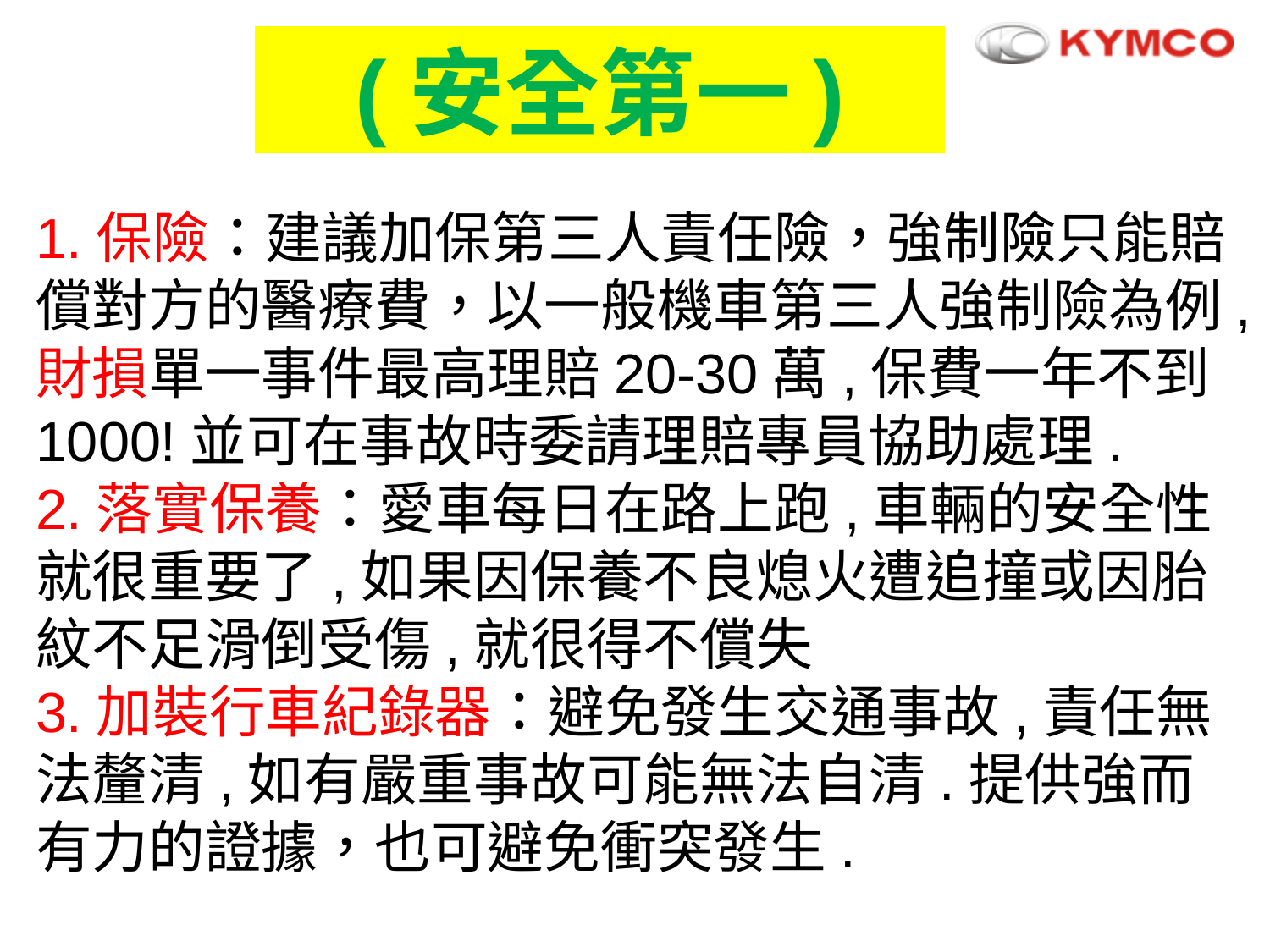

(安全第一)
1.保險：建議加保第三人責任險，強制險只能賠償對方的醫療費，以一般機車第三人強制險為例,財損單一事件最高理賠20-30萬,保費一年不到1000!並可在事故時委請理賠專員協助處理.
2.落實保養：愛車每日在路上跑,車輛的安全性就很重要了,如果因保養不良熄火遭追撞或因胎紋不足滑倒受傷,就很得不償失
3.加裝行車紀錄器：避免發生交通事故,責任無法釐清,如有嚴重事故可能無法自清.提供強而有力的證據，也可避免衝突發生.